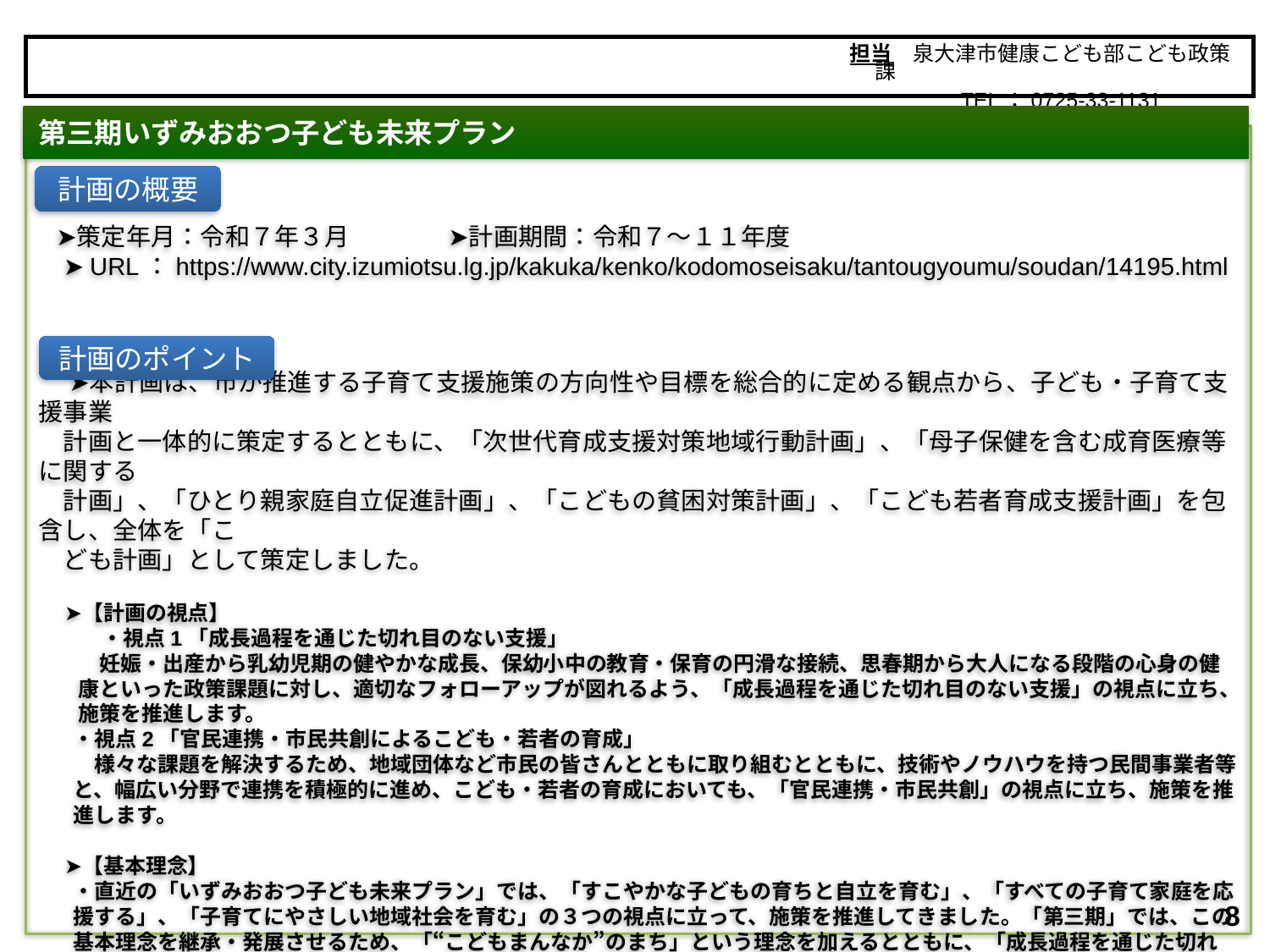

担当　泉大津市健康こども部こども政策課
　　　　　TEL：0725-33-1131

泉大津市
第三期いずみおおつ子ども未来プラン

　➤策定年月：令和７年３月　　　　➤計画期間：令和７～１１年度
　➤URL：https://www.city.izumiotsu.lg.jp/kakuka/kenko/kodomoseisaku/tantougyoumu/soudan/14195.html

　 ➤本計画は、市が推進する子育て支援施策の方向性や目標を総合的に定める観点から、子ども・子育て支援事業
　計画と一体的に策定するとともに、「次世代育成支援対策地域行動計画」、「母子保健を含む成育医療等に関する
　計画」、「ひとり親家庭自立促進計画」、「こどもの貧困対策計画」、「こども若者育成支援計画」を包含し、全体を「こ
　ども計画」として策定しました。

　 ➤【計画の視点】
　　　・視点1「成長過程を通じた切れ目のない支援」
　妊娠・出産から乳幼児期の健やかな成長、保幼小中の教育・保育の円滑な接続、思春期から大人になる段階の心身の健康といった政策課題に対し、適切なフォローアップが図れるよう、「成長過程を通じた切れ目のない支援」の視点に立ち、施策を推進します。
・視点2「官民連携・市民共創によるこども・若者の育成」
　様々な課題を解決するため、地域団体など市民の皆さんとともに取り組むとともに、技術やノウハウを持つ民間事業者等と、幅広い分野で連携を積極的に進め、こども・若者の育成においても、「官民連携・市民共創」の視点に立ち、施策を推進します。

　 ➤【基本理念】
・直近の「いずみおおつ子ども未来プラン」では、「すこやかな子どもの育ちと自立を育む」、「すべての子育て家庭を応援する」、「子育てにやさしい地域社会を育む」の３つの視点に立って、施策を推進してきました。「第三期」では、この基本理念を継承・発展させるため、「“こどもまんなか”のまち」という理念を加えるとともに、「成長過程を通じた切れ目のない支援」、「官民連携・市民共創によるこども・若者の育成」の２つの視点に立って施策を推進し、こども・若者の生活と権利を最大限に尊重し、地域ぐるみで妊娠・出産期から学童期、青年期に至るまでの育ちを切れ目なく支援することにより、『こどもまんなか社会』の実現を目指していきます
計画の概要
計画のポイント
8